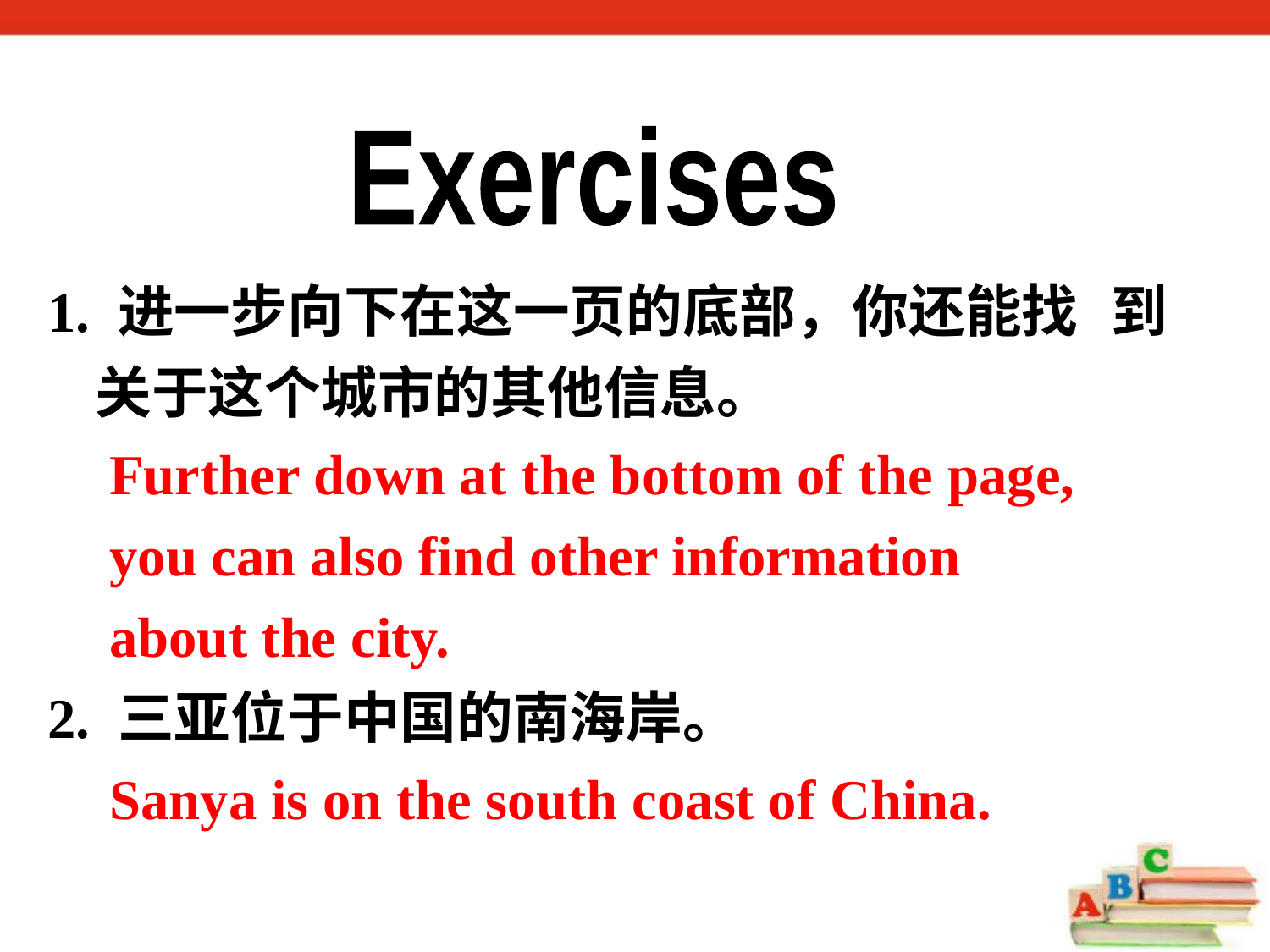

Exercises
1. 进一步向下在这一页的底部，你还能找  	到关于这个城市的其他信息。
	 Further down at the bottom of the page,
	 you can also find other information
	 about the city.
2. 三亚位于中国的南海岸。
	 Sanya is on the south coast of China.